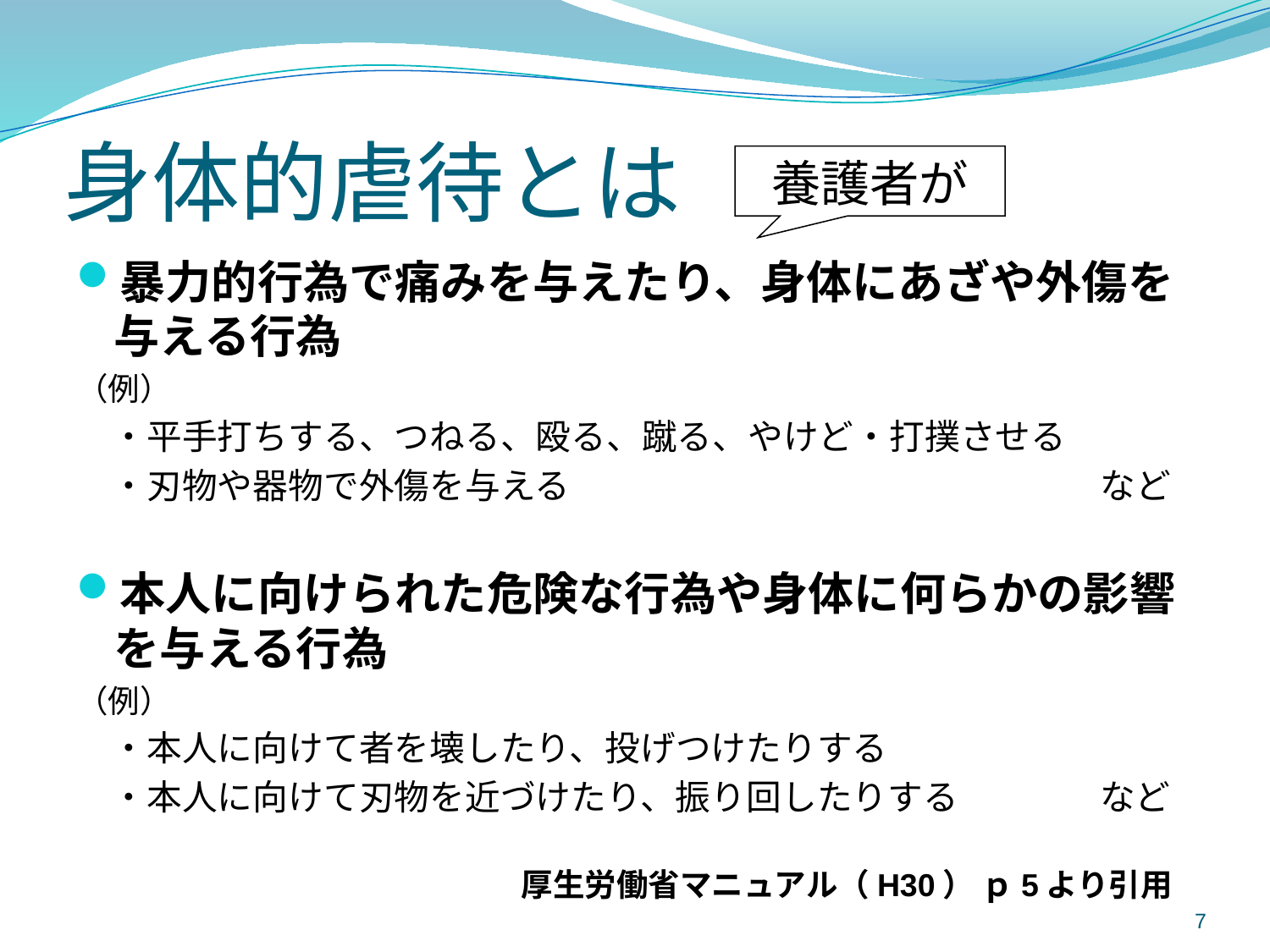

# 身体的虐待とは
養護者が
暴力的行為で痛みを与えたり、身体にあざや外傷を与える行為
（例）
　・平手打ちする、つねる、殴る、蹴る、やけど・打撲させる
　・刃物や器物で外傷を与える　　　　　　　　　　　　　　　など

本人に向けられた危険な行為や身体に何らかの影響を与える行為
（例）
　・本人に向けて者を壊したり、投げつけたりする
　・本人に向けて刃物を近づけたり、振り回したりする　　　　など
厚生労働省マニュアル（H30） ｐ5より引用
7